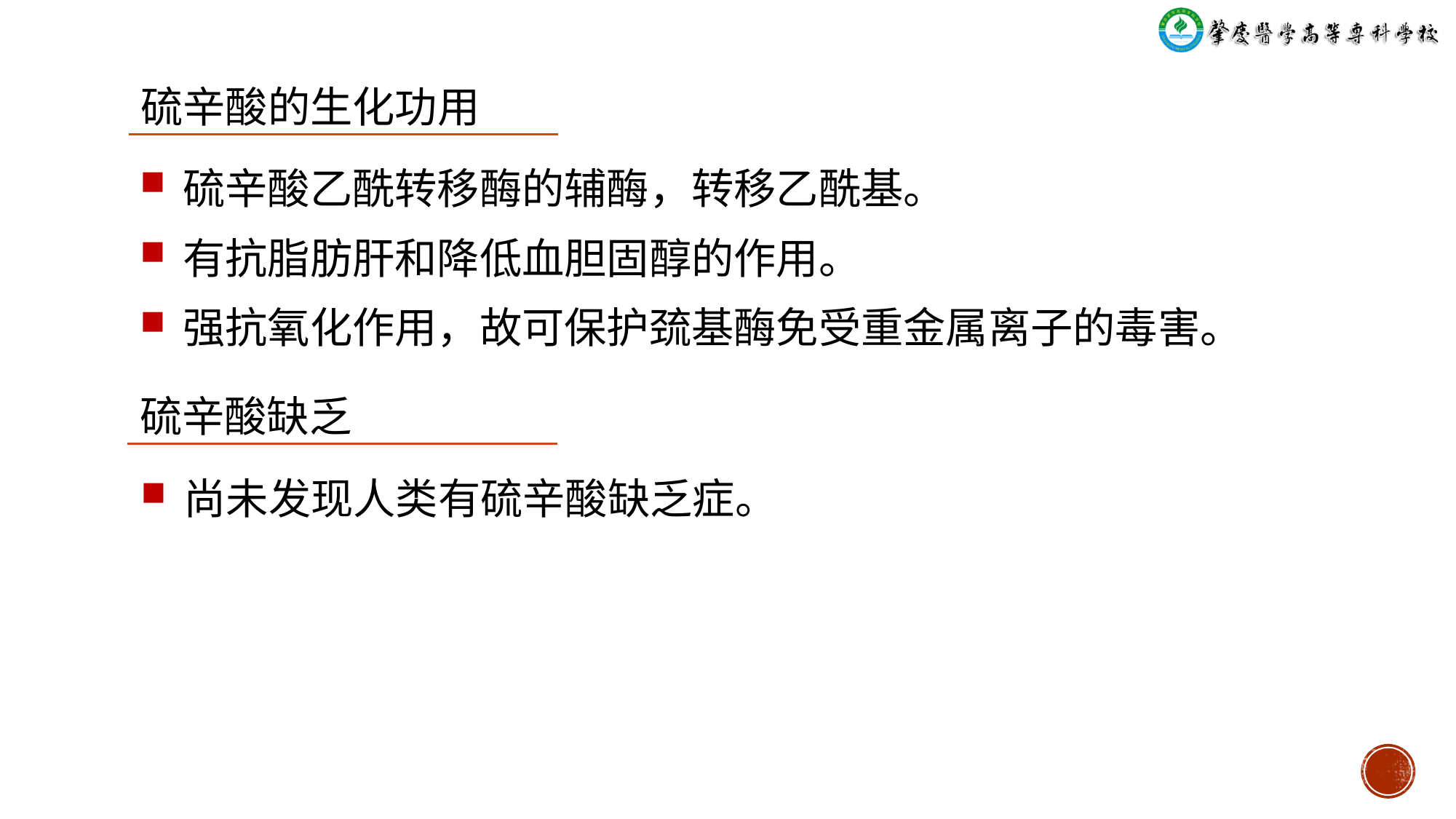

硫辛酸的生化功用
硫辛酸乙酰转移酶的辅酶，转移乙酰基。
有抗脂肪肝和降低血胆固醇的作用。
强抗氧化作用，故可保护巯基酶免受重金属离子的毒害。
硫辛酸缺乏
尚未发现人类有硫辛酸缺乏症。